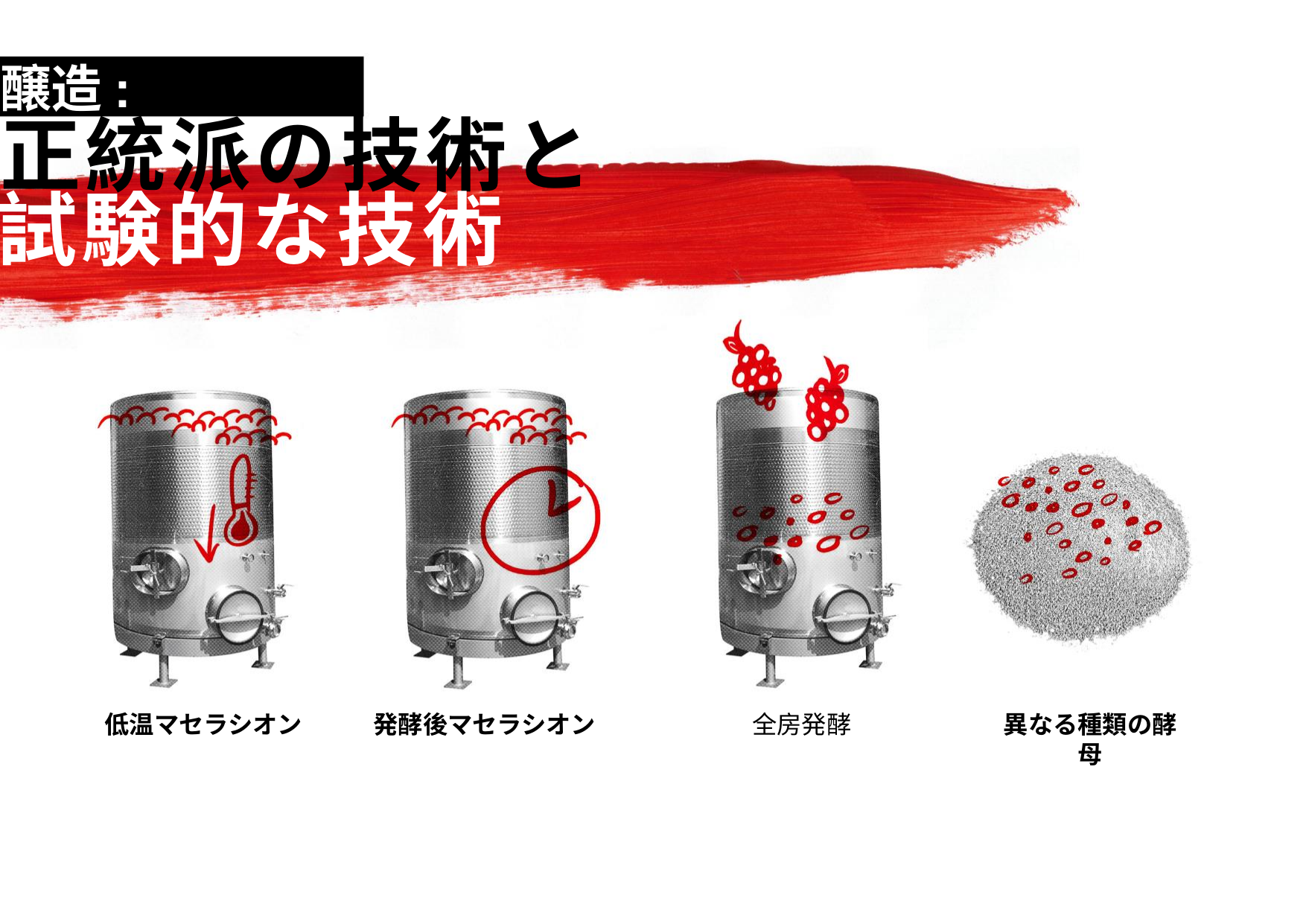

醸造:
正統派の技術と
試験的な技術
低温マセラシオン
発酵後マセラシオン
全房発酵
異なる種類の酵母